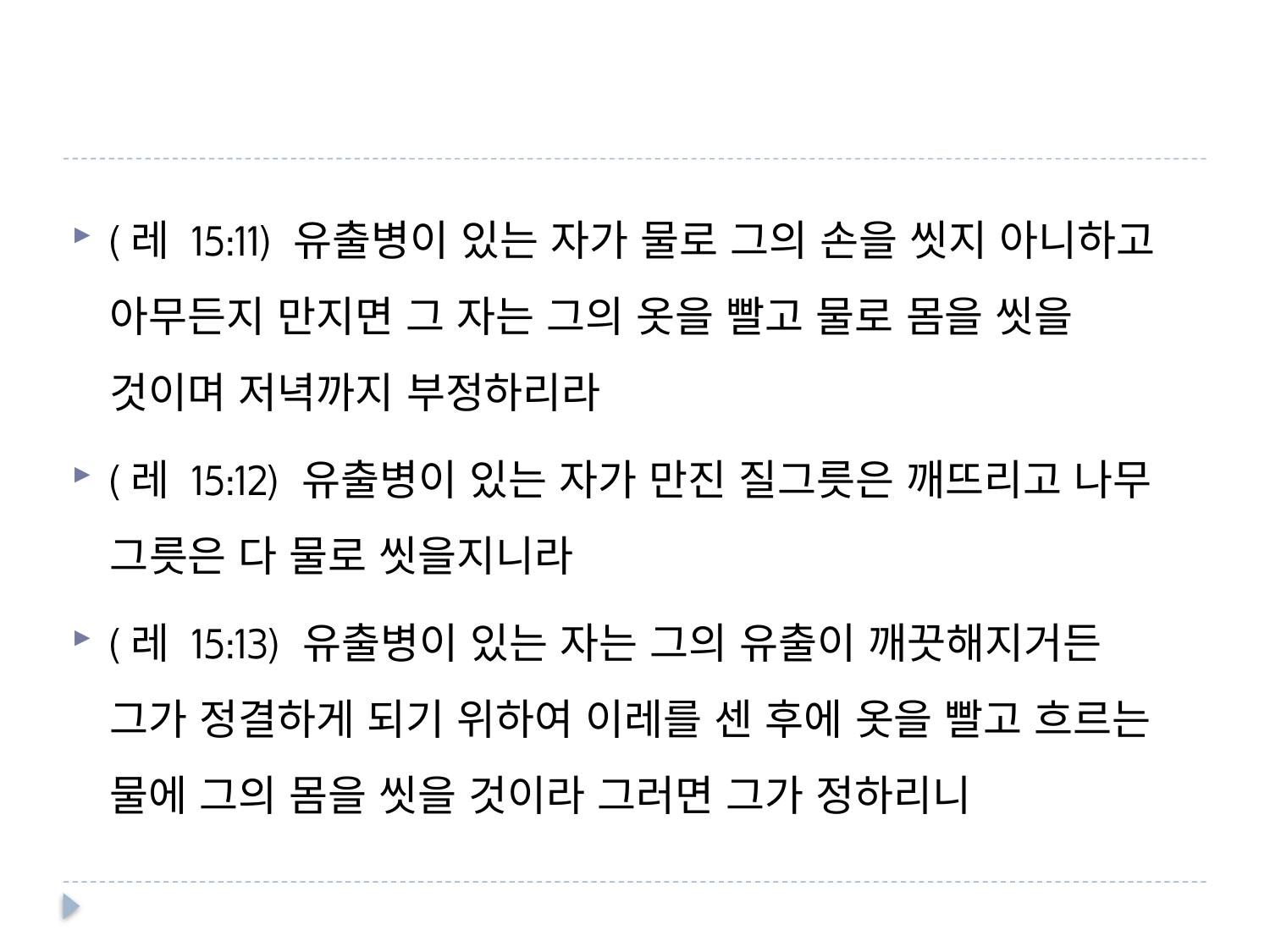

#
(레 15:11) 유출병이 있는 자가 물로 그의 손을 씻지 아니하고 아무든지 만지면 그 자는 그의 옷을 빨고 물로 몸을 씻을 것이며 저녁까지 부정하리라
(레 15:12) 유출병이 있는 자가 만진 질그릇은 깨뜨리고 나무 그릇은 다 물로 씻을지니라
(레 15:13) 유출병이 있는 자는 그의 유출이 깨끗해지거든 그가 정결하게 되기 위하여 이레를 센 후에 옷을 빨고 흐르는 물에 그의 몸을 씻을 것이라 그러면 그가 정하리니